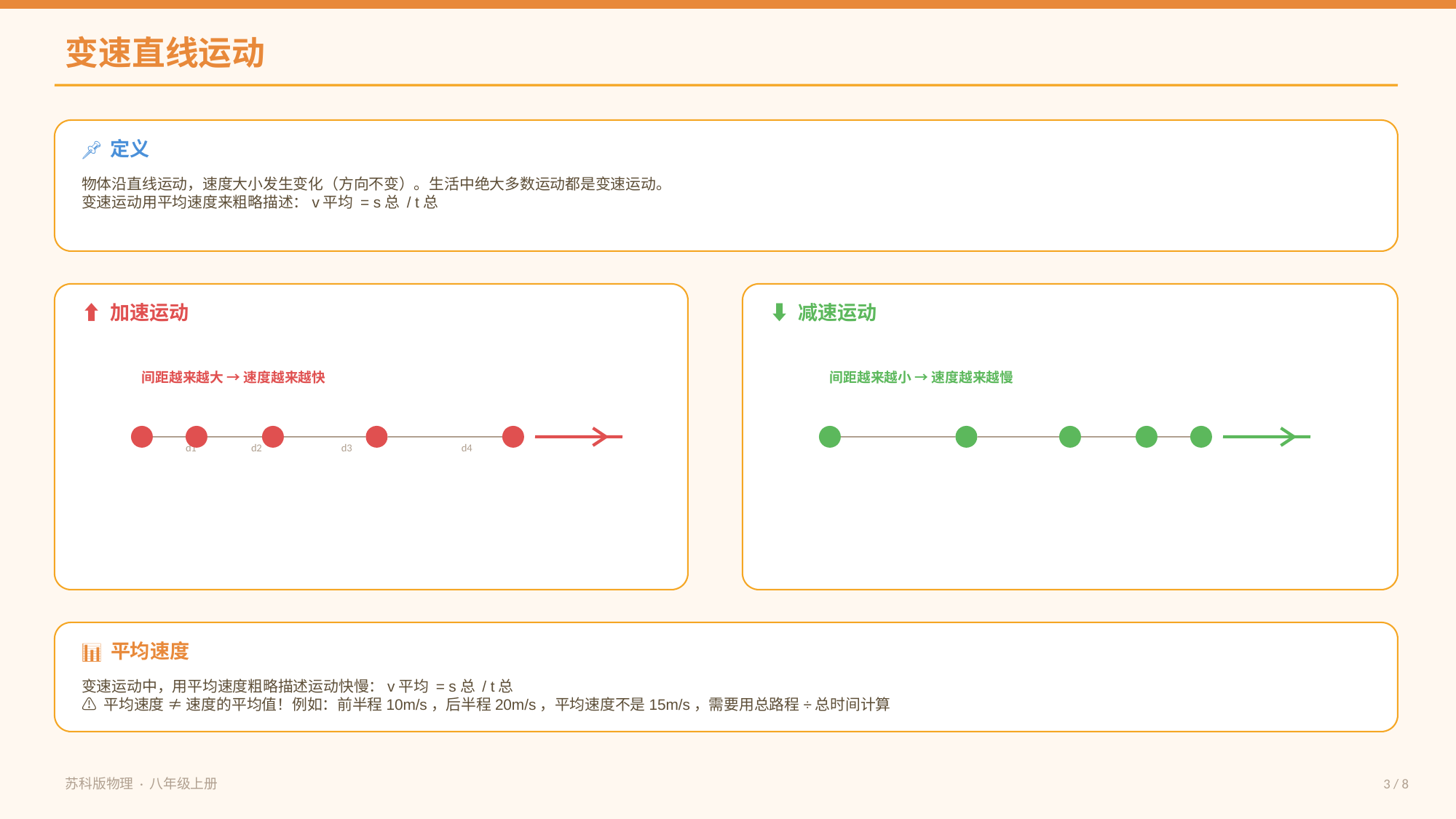

变速直线运动

📌 定义
物体沿直线运动，速度大小发生变化（方向不变）。生活中绝大多数运动都是变速运动。
变速运动用平均速度来粗略描述：v平均 = s总 / t总

⬆ 加速运动
⬇ 减速运动
间距越来越大 → 速度越来越快
间距越来越小 → 速度越来越慢

d1
d2
d3
d4

📊 平均速度
变速运动中，用平均速度粗略描述运动快慢：v平均 = s总 / t总
⚠️ 平均速度 ≠ 速度的平均值！例如：前半程10m/s，后半程20m/s，平均速度不是15m/s，需要用总路程÷总时间计算
苏科版物理 · 八年级上册
3 / 8